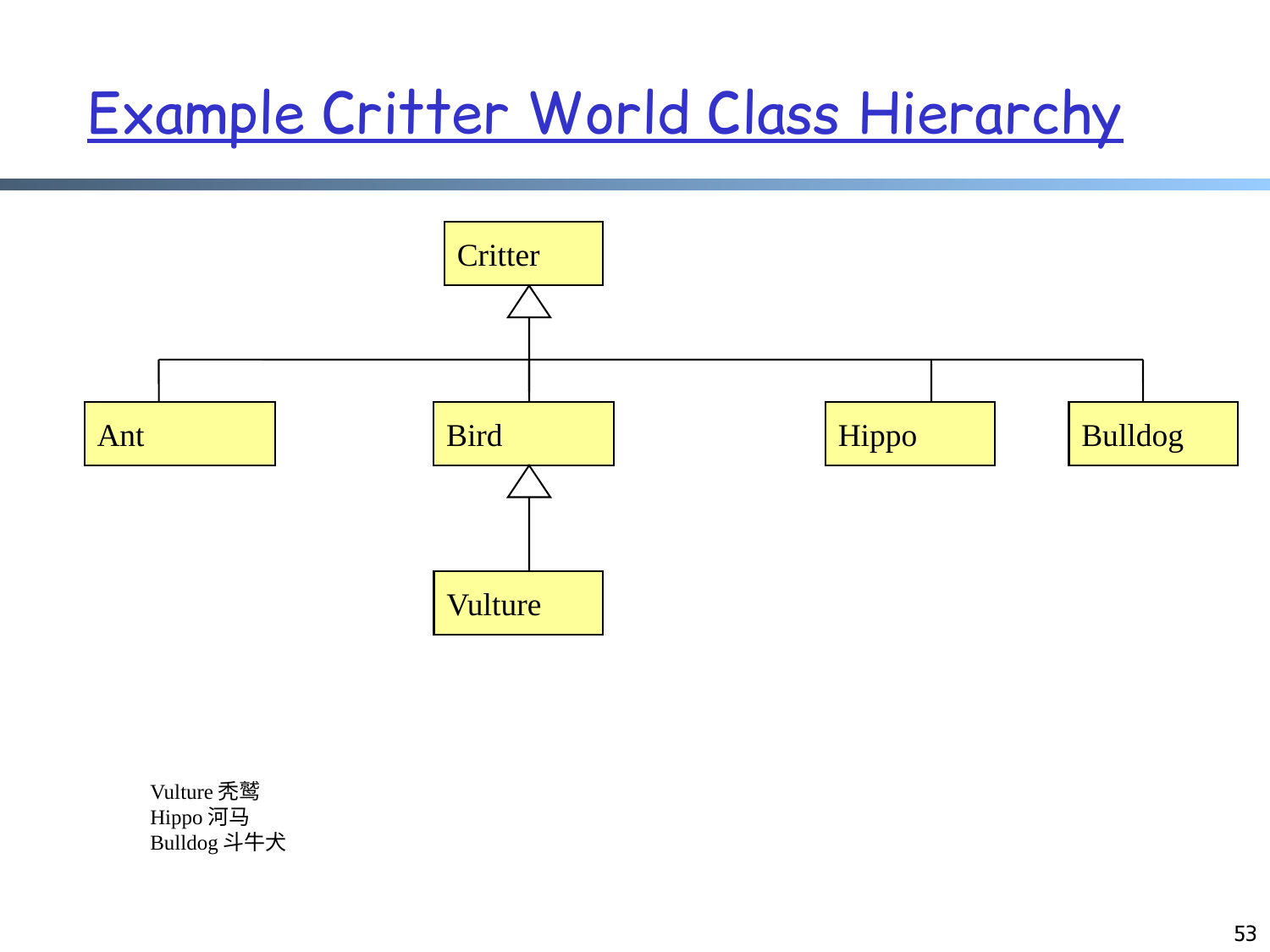

# Example Critter World Class Hierarchy
Critter

Ant
Bird
Hippo
Bulldog

Vulture
Vulture秃鹫
Hippo河马
Bulldog斗牛犬
53